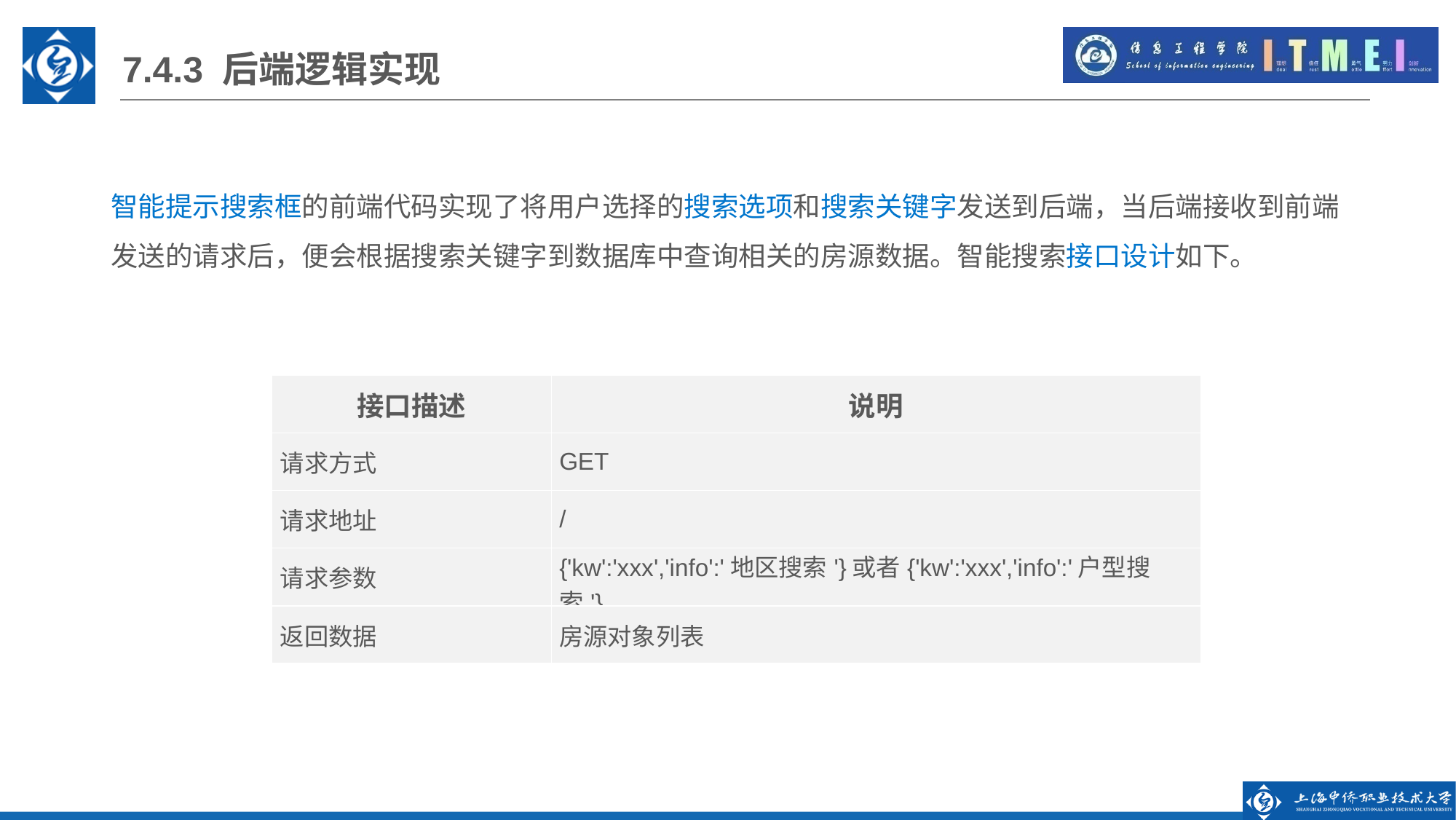

7.4.3 后端逻辑实现
智能提示搜索框的前端代码实现了将用户选择的搜索选项和搜索关键字发送到后端，当后端接收到前端发送的请求后，便会根据搜索关键字到数据库中查询相关的房源数据。智能搜索接口设计如下。
| 接口描述 | 说明 |
| --- | --- |
| 请求方式 | GET |
| 请求地址 | / |
| 请求参数 | {'kw':'xxx','info':'地区搜索'}或者{'kw':'xxx','info':'户型搜索'} |
| 返回数据 | 房源对象列表 |